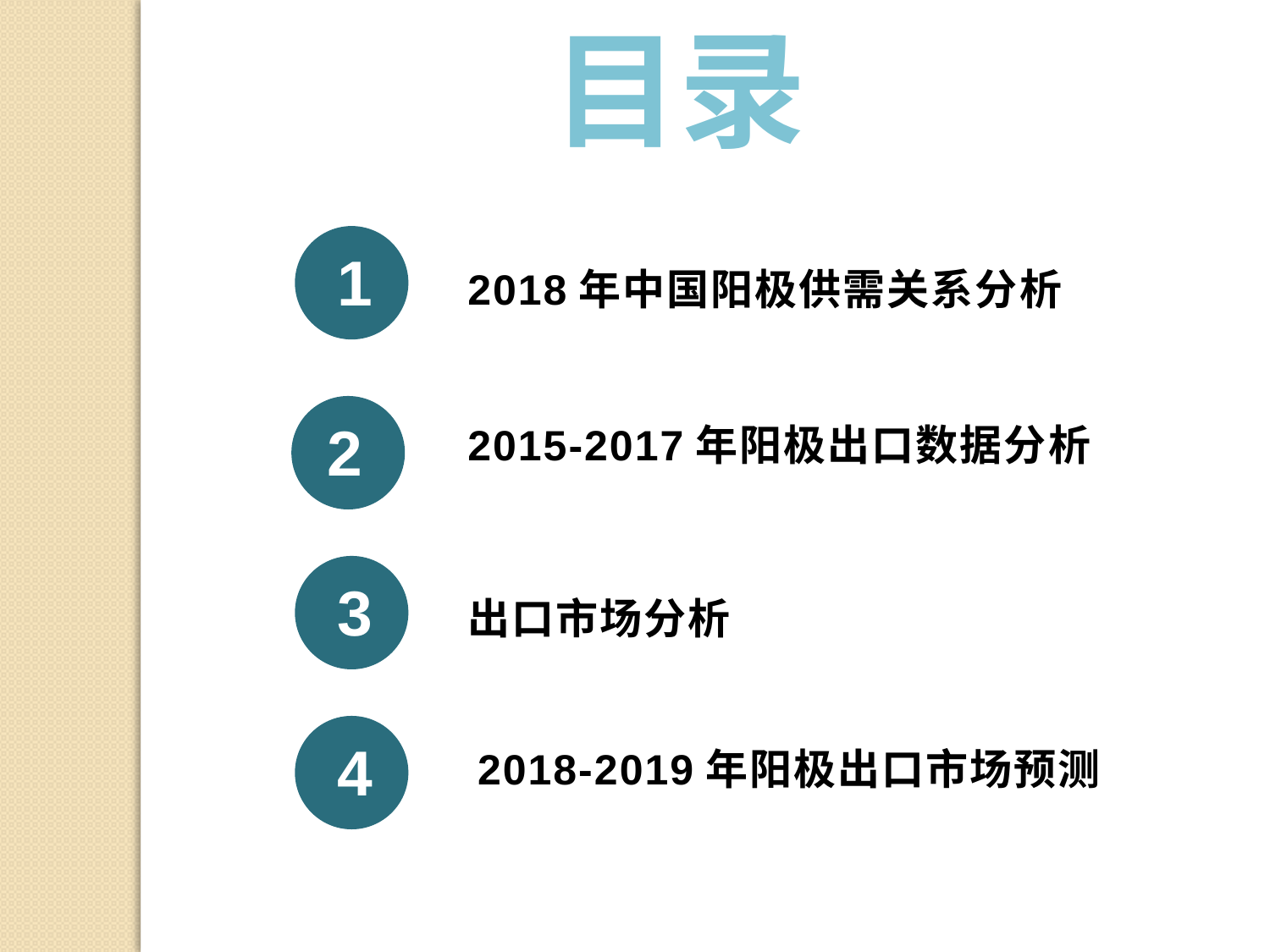

目录

1
2018年中国阳极供需关系分析

2
2015-2017年阳极出口数据分析

3
出口市场分析

4
2018-2019年阳极出口市场预测